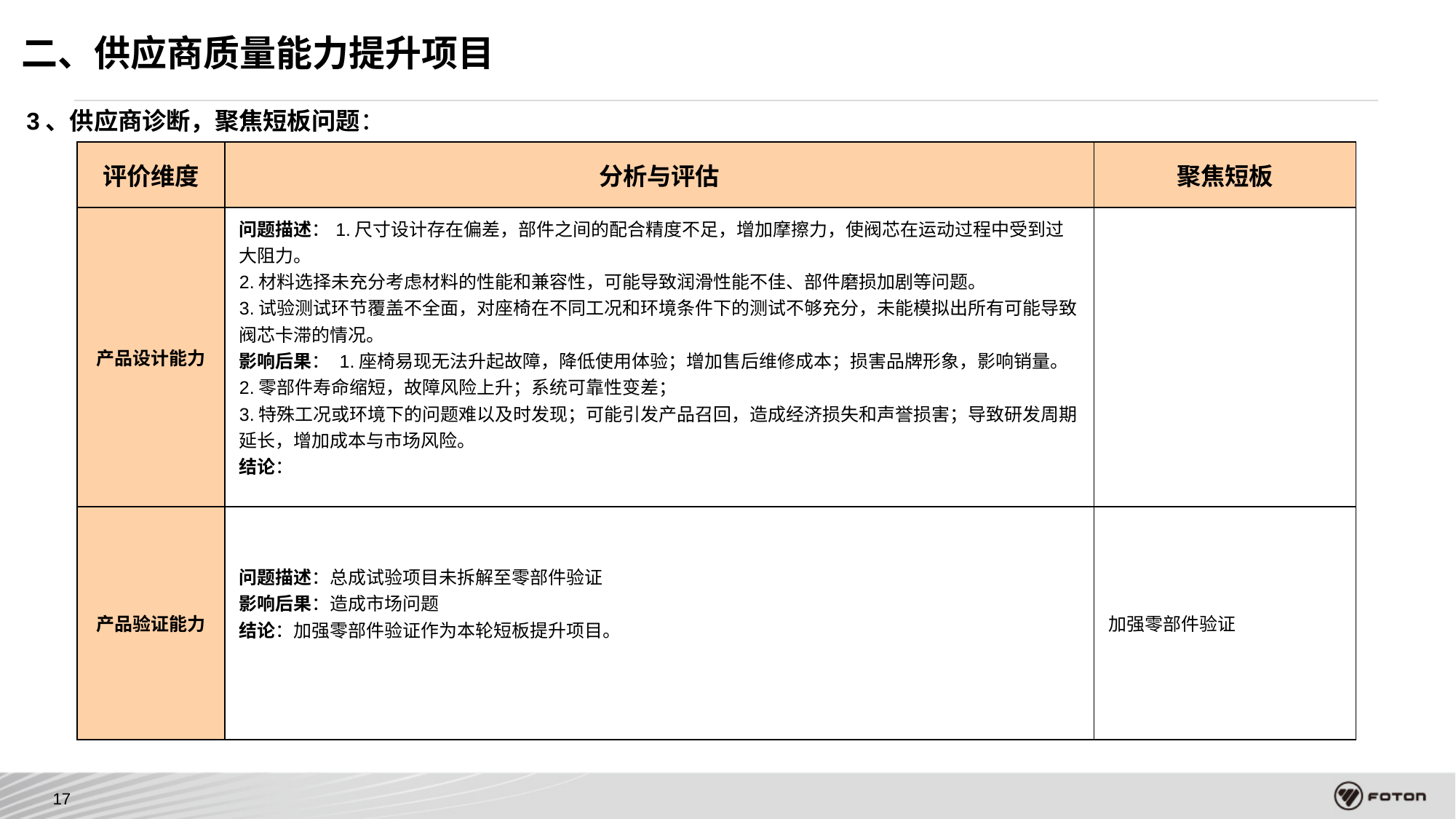

二、供应商质量能力提升项目
3、供应商诊断，聚焦短板问题：
| 评价维度 | 分析与评估 | 聚焦短板 |
| --- | --- | --- |
| 产品设计能力 | 问题描述：1.尺寸设计存在偏差，部件之间的配合精度不足，增加摩擦力，使阀芯在运动过程中受到过大阻力。 2.材料选择未充分考虑材料的性能和兼容性，可能导致润滑性能不佳、部件磨损加剧等问题。 3.试验测试环节覆盖不全面，对座椅在不同工况和环境条件下的测试不够充分，未能模拟出所有可能导致阀芯卡滞的情况。 影响后果： 1.座椅易现无法升起故障，降低使用体验；增加售后维修成本；损害品牌形象，影响销量。 2.零部件寿命缩短，故障风险上升；系统可靠性变差； 3.特殊工况或环境下的问题难以及时发现；可能引发产品召回，造成经济损失和声誉损害；导致研发周期延长，增加成本与市场风险。 结论： |  |
| 产品验证能力 | 问题描述：总成试验项目未拆解至零部件验证 影响后果：造成市场问题 结论：加强零部件验证作为本轮短板提升项目。 | 加强零部件验证 |